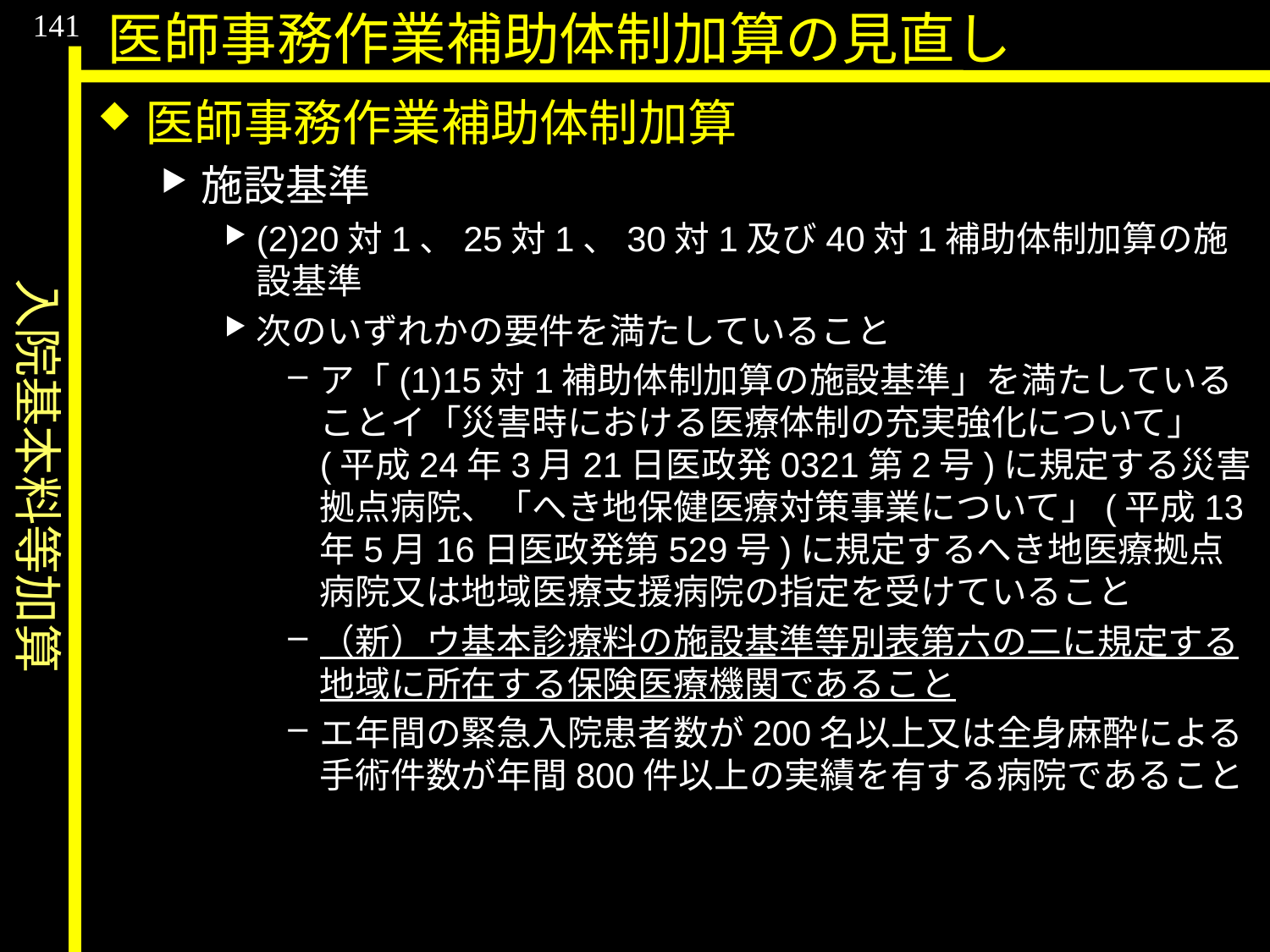

入院基本料等加算
141
医師事務作業補助体制加算の見直し

医師事務作業補助体制加算
施設基準
(2)20対1、25対1、30対1及び40対1補助体制加算の施設基準
次のいずれかの要件を満たしていること
ア「(1)15対1補助体制加算の施設基準」を満たしていることイ「災害時における医療体制の充実強化について」(平成24年3月21日医政発0321第2号)に規定する災害拠点病院、「へき地保健医療対策事業について」(平成13年5月16日医政発第529号)に規定するへき地医療拠点病院又は地域医療支援病院の指定を受けていること
（新）ウ基本診療料の施設基準等別表第六の二に規定する地域に所在する保険医療機関であること
エ年間の緊急入院患者数が200名以上又は全身麻酔による手術件数が年間800件以上の実績を有する病院であること